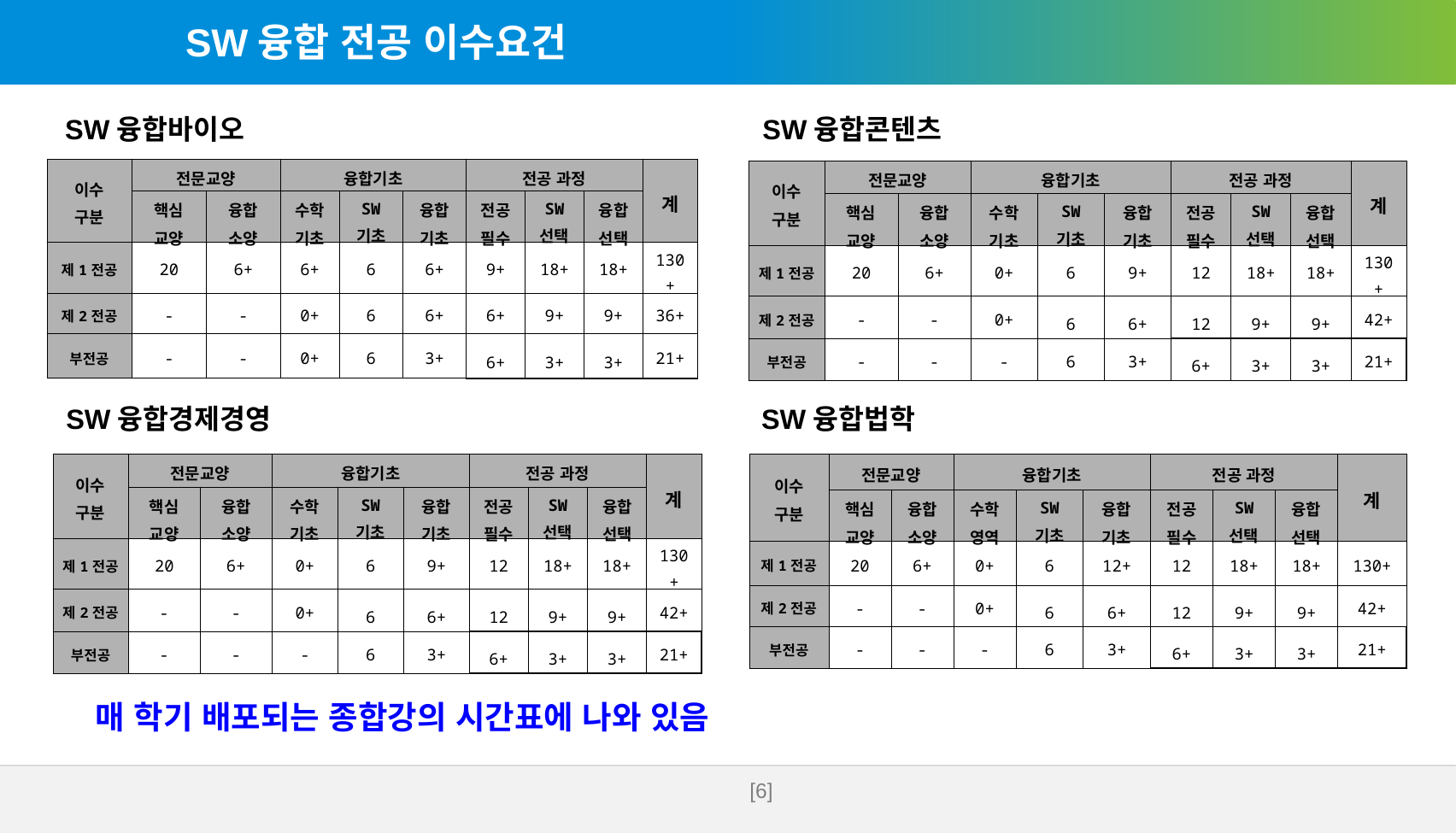

SW융합 전공 이수요건
SW융합바이오
SW융합콘텐츠
| 이수 구분 | 전문교양 |  | 융합기초 |  |  | 전공 과정 |  |  | 계 |
| --- | --- | --- | --- | --- | --- | --- | --- | --- | --- |
|  | 핵심 교양 | 융합 소양 | 수학 기초 | SW 기초 | 융합 기초 | 전공 필수 | SW 선택 | 융합 선택 |  |
| 제1전공 | 20 | 6+ | 6+ | 6 | 6+ | 9+ | 18+ | 18+ | 130+ |
| 제2전공 | - | - | 0+ | 6 | 6+ | 6+ | 9+ | 9+ | 36+ |
| 부전공 | - | - | 0+ | 6 | 3+ | 6+ | 3+ | 3+ | 21+ |
| 이수 구분 | 전문교양 |  | 융합기초 |  |  | 전공 과정 |  |  | 계 |
| --- | --- | --- | --- | --- | --- | --- | --- | --- | --- |
|  | 핵심 교양 | 융합 소양 | 수학 기초 | SW 기초 | 융합 기초 | 전공 필수 | SW 선택 | 융합 선택 |  |
| 제1전공 | 20 | 6+ | 0+ | 6 | 9+ | 12 | 18+ | 18+ | 130+ |
| 제2전공 | - | - | 0+ | 6 | 6+ | 12 | 9+ | 9+ | 42+ |
| 부전공 | - | - | - | 6 | 3+ | 6+ | 3+ | 3+ | 21+ |
SW융합경제경영
SW융합법학

| 이수 구분 | 전문교양 |  | 융합기초 |  |  | 전공 과정 |  |  | 계 |
| --- | --- | --- | --- | --- | --- | --- | --- | --- | --- |
|  | 핵심 교양 | 융합 소양 | 수학 기초 | SW 기초 | 융합 기초 | 전공 필수 | SW 선택 | 융합 선택 |  |
| 제1전공 | 20 | 6+ | 0+ | 6 | 9+ | 12 | 18+ | 18+ | 130+ |
| 제2전공 | - | - | 0+ | 6 | 6+ | 12 | 9+ | 9+ | 42+ |
| 부전공 | - | - | - | 6 | 3+ | 6+ | 3+ | 3+ | 21+ |
| 이수 구분 | 전문교양 |  | 융합기초 |  |  | 전공 과정 |  |  | 계 |
| --- | --- | --- | --- | --- | --- | --- | --- | --- | --- |
|  | 핵심 교양 | 융합 소양 | 수학 영역 | SW 기초 | 융합 기초 | 전공 필수 | SW 선택 | 융합 선택 |  |
| 제1전공 | 20 | 6+ | 0+ | 6 | 12+ | 12 | 18+ | 18+ | 130+ |
| 제2전공 | - | - | 0+ | 6 | 6+ | 12 | 9+ | 9+ | 42+ |
| 부전공 | - | - | - | 6 | 3+ | 6+ | 3+ | 3+ | 21+ |
매 학기 배포되는 종합강의 시간표에 나와 있음